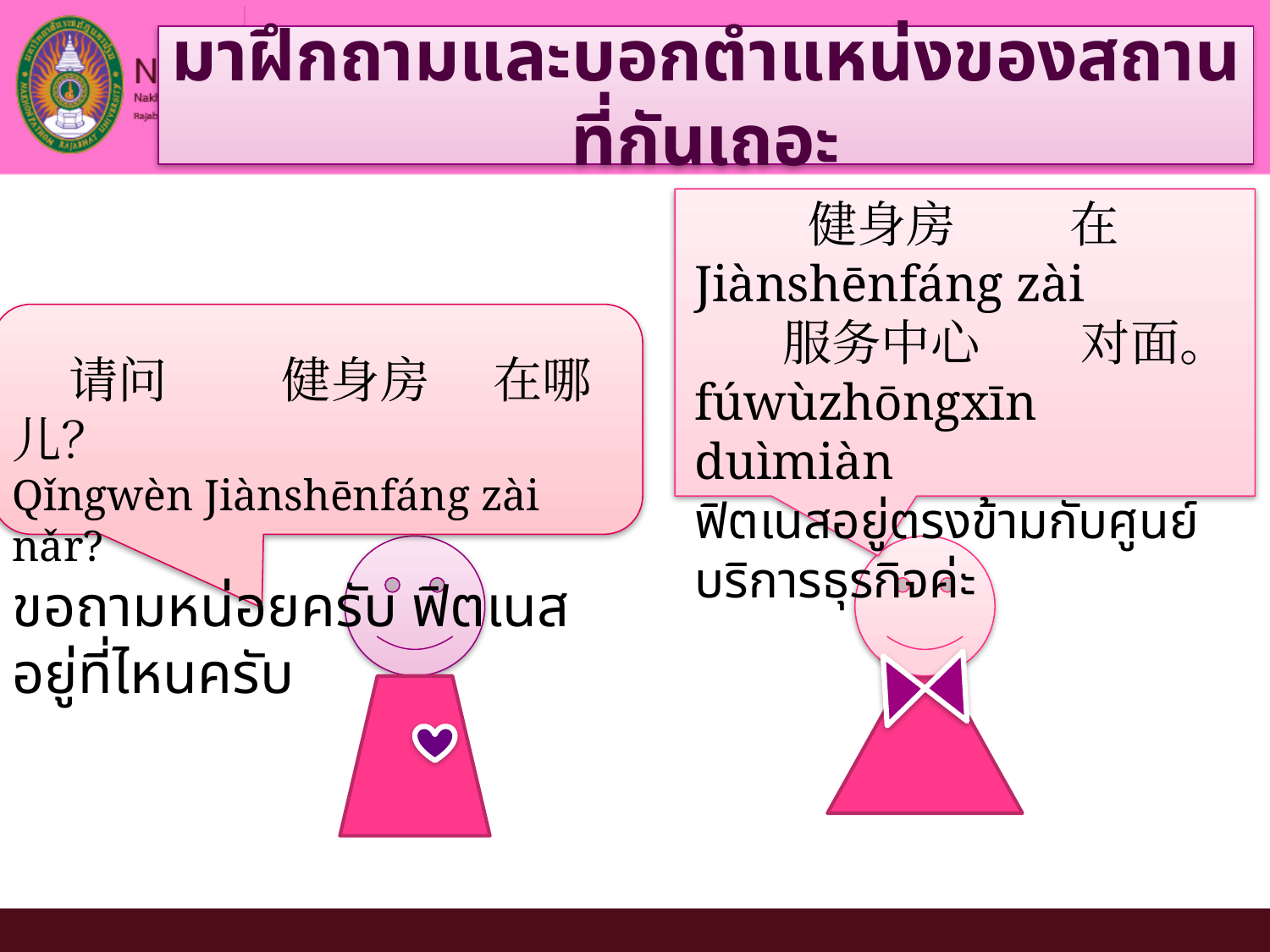

# มาฝึกถามและบอกตำแหน่งของสถานที่กันเถอะ
        健身房         在
Jiànshēnfáng zài
      服务中心        对面。fúwùzhōngxīn duìmiàn
ฟิตเนสอยู่ตรงข้ามกับศูนย์บริการธุรกิจค่ะ

   请问         健身房     在哪儿？
Qǐngwèn Jiànshēnfáng zài nǎr?
ขอถามหน่อยครับ ฟิตเนสอยู่ที่ไหนครับ